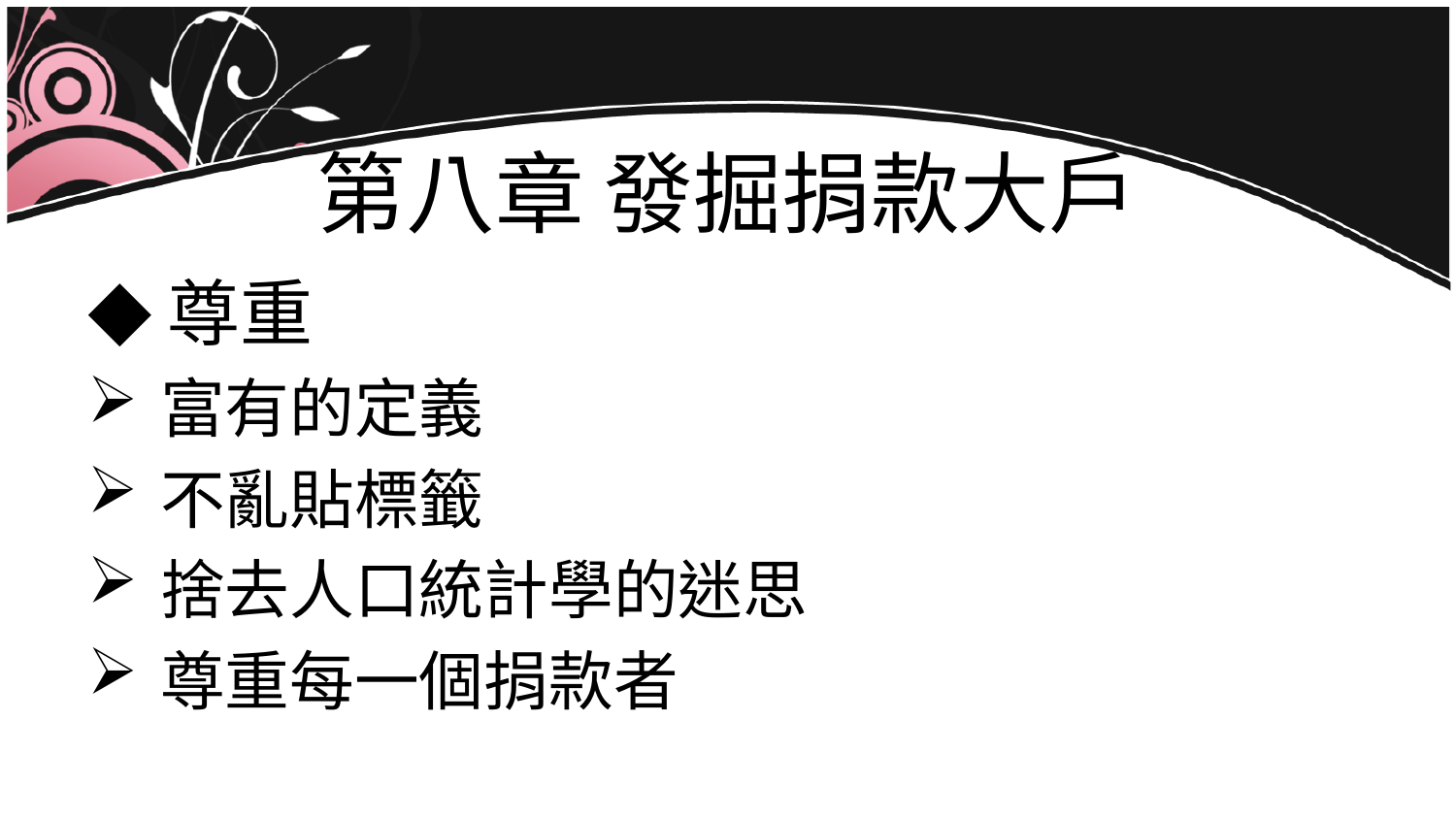

# 第八章 發掘捐款大戶
◆尊重
富有的定義
不亂貼標籤
捨去人口統計學的迷思
尊重每一個捐款者